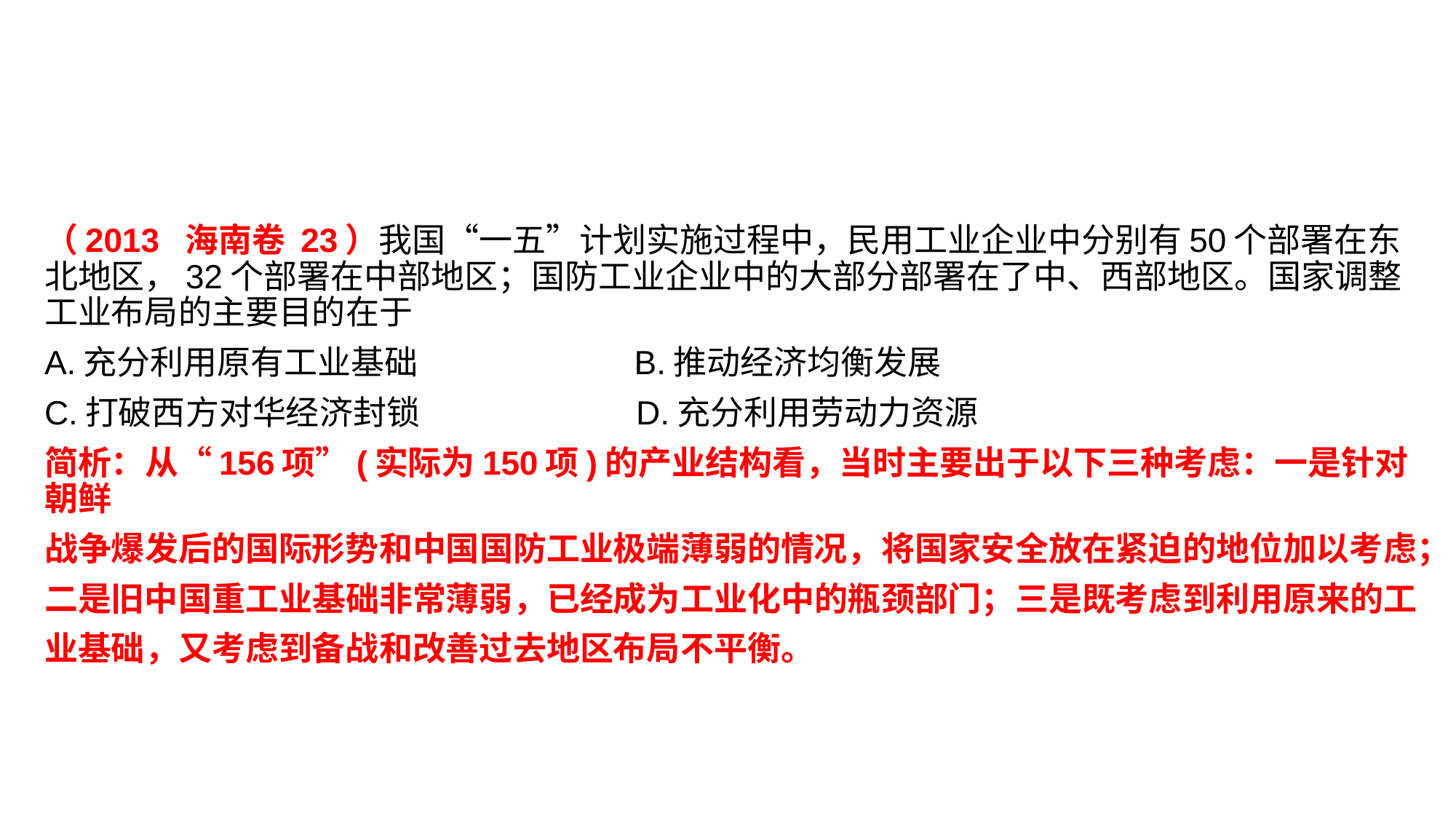

#
（2013  海南卷 23）我国“一五”计划实施过程中，民用工业企业中分别有50个部署在东北地区，32个部署在中部地区；国防工业企业中的大部分部署在了中、西部地区。国家调整工业布局的主要目的在于
A.充分利用原有工业基础                            B.推动经济均衡发展
C.打破西方对华经济封锁                            D.充分利用劳动力资源
简析：从“156项”(实际为150项)的产业结构看，当时主要出于以下三种考虑：一是针对朝鲜
战争爆发后的国际形势和中国国防工业极端薄弱的情况，将国家安全放在紧迫的地位加以考虑；
二是旧中国重工业基础非常薄弱，已经成为工业化中的瓶颈部门；三是既考虑到利用原来的工
业基础，又考虑到备战和改善过去地区布局不平衡。